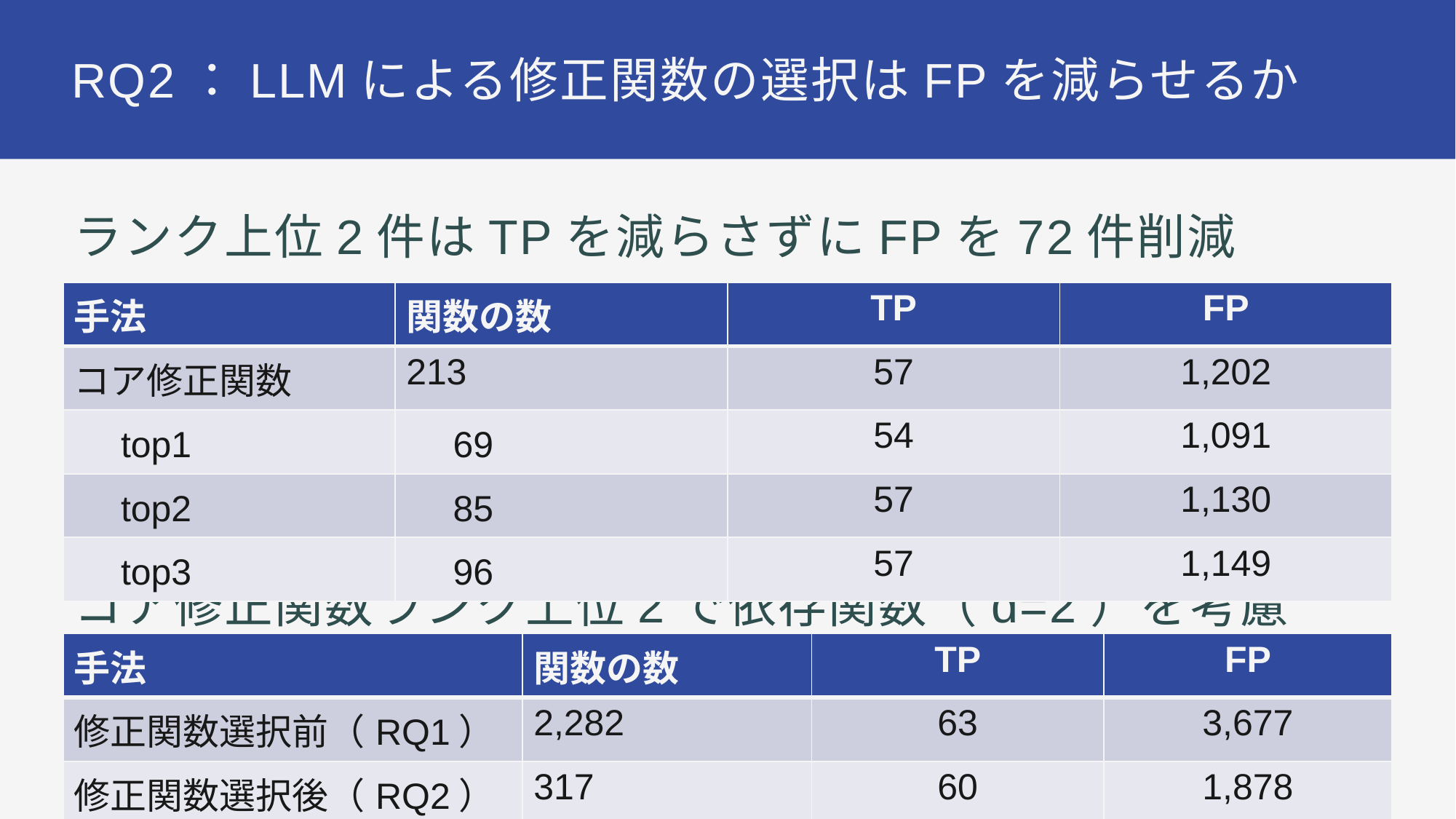

# RQ2：LLMによる修正関数の選択はFPを減らせるか
ランク上位2件はTPを減らさずにFPを72件削減

コア修正関数ランク上位2で依存関数（d=2）を考慮

| 手法 | 関数の数 | TP | FP |
| --- | --- | --- | --- |
| コア修正関数 | 213 | 57 | 1,202 |
| top1 | 69 | 54 | 1,091 |
| top2 | 85 | 57 | 1,130 |
| top3 | 96 | 57 | 1,149 |
| 手法 | 関数の数 | TP | FP |
| --- | --- | --- | --- |
| 修正関数選択前（RQ1） | 2,282 | 63 | 3,677 |
| 修正関数選択後（RQ2） | 317 | 60 | 1,878 |
32